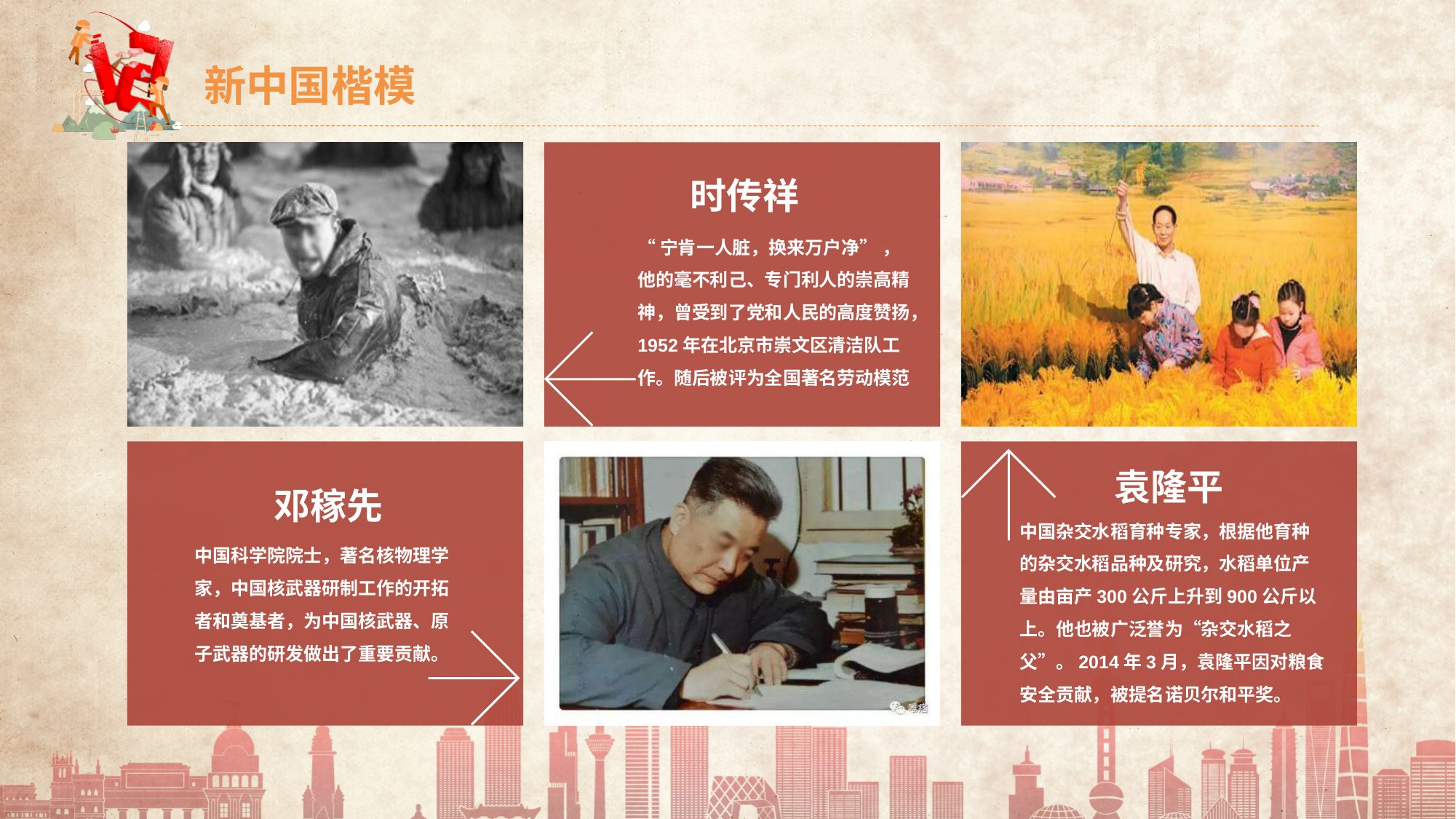

新中国楷模

时传祥
“宁肯一人脏，换来万户净” ，他的毫不利己、专门利人的崇高精神，曾受到了党和人民的高度赞扬，1952年在北京市崇文区清洁队工作。随后被评为全国著名劳动模范

袁隆平

邓稼先
中国杂交水稻育种专家，根据他育种的杂交水稻品种及研究，水稻单位产量由亩产300公斤上升到900公斤以上。他也被广泛誉为“杂交水稻之父”。2014年3月，袁隆平因对粮食安全贡献，被提名诺贝尔和平奖。
中国科学院院士，著名核物理学家，中国核武器研制工作的开拓者和奠基者，为中国核武器、原子武器的研发做出了重要贡献。